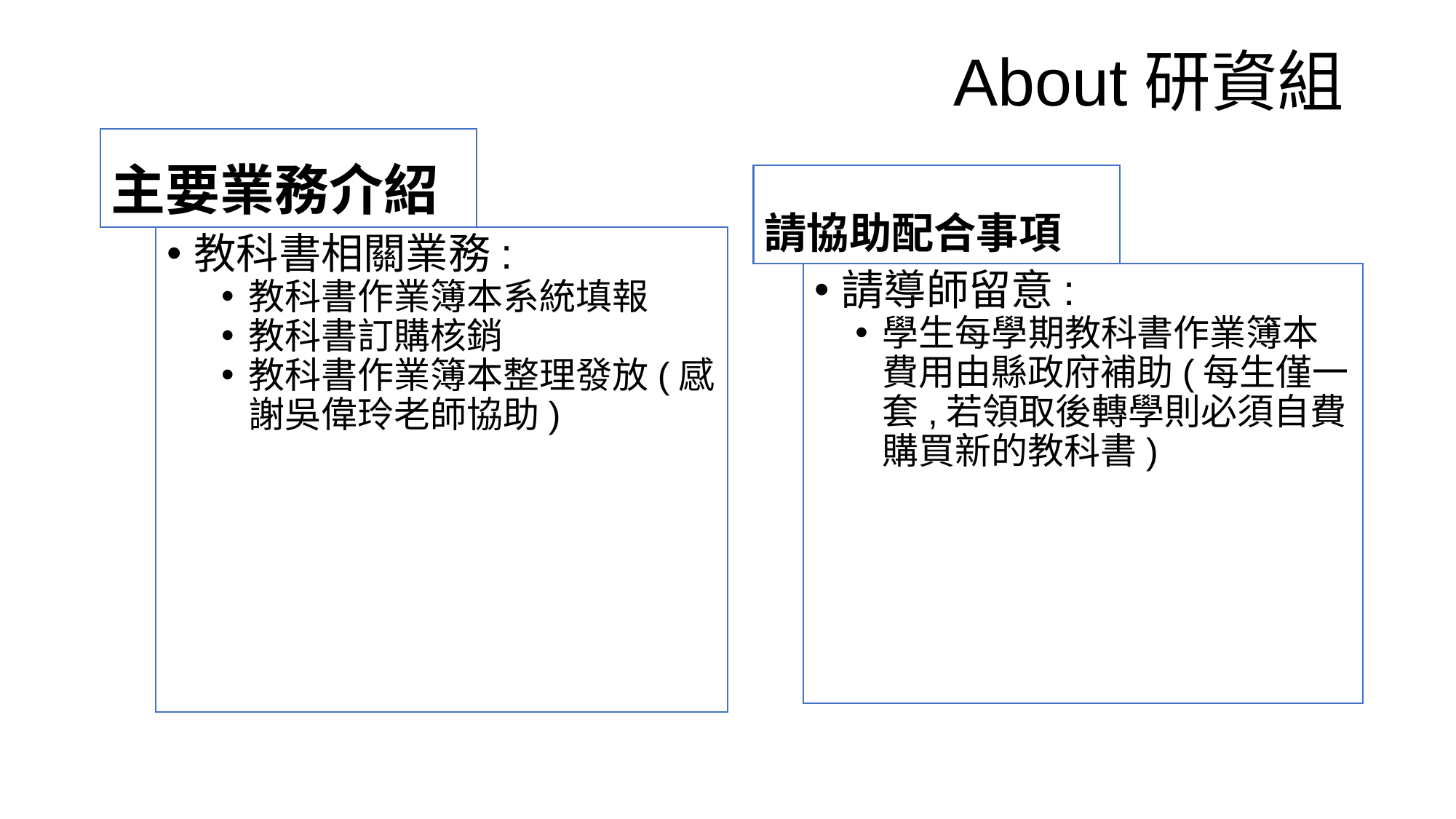

# About研資組
主要業務介紹
請協助配合事項
教科書相關業務:
教科書作業簿本系統填報
教科書訂購核銷
教科書作業簿本整理發放(感謝吳偉玲老師協助)

請導師留意:
學生每學期教科書作業簿本費用由縣政府補助(每生僅一套,若領取後轉學則必須自費購買新的教科書)